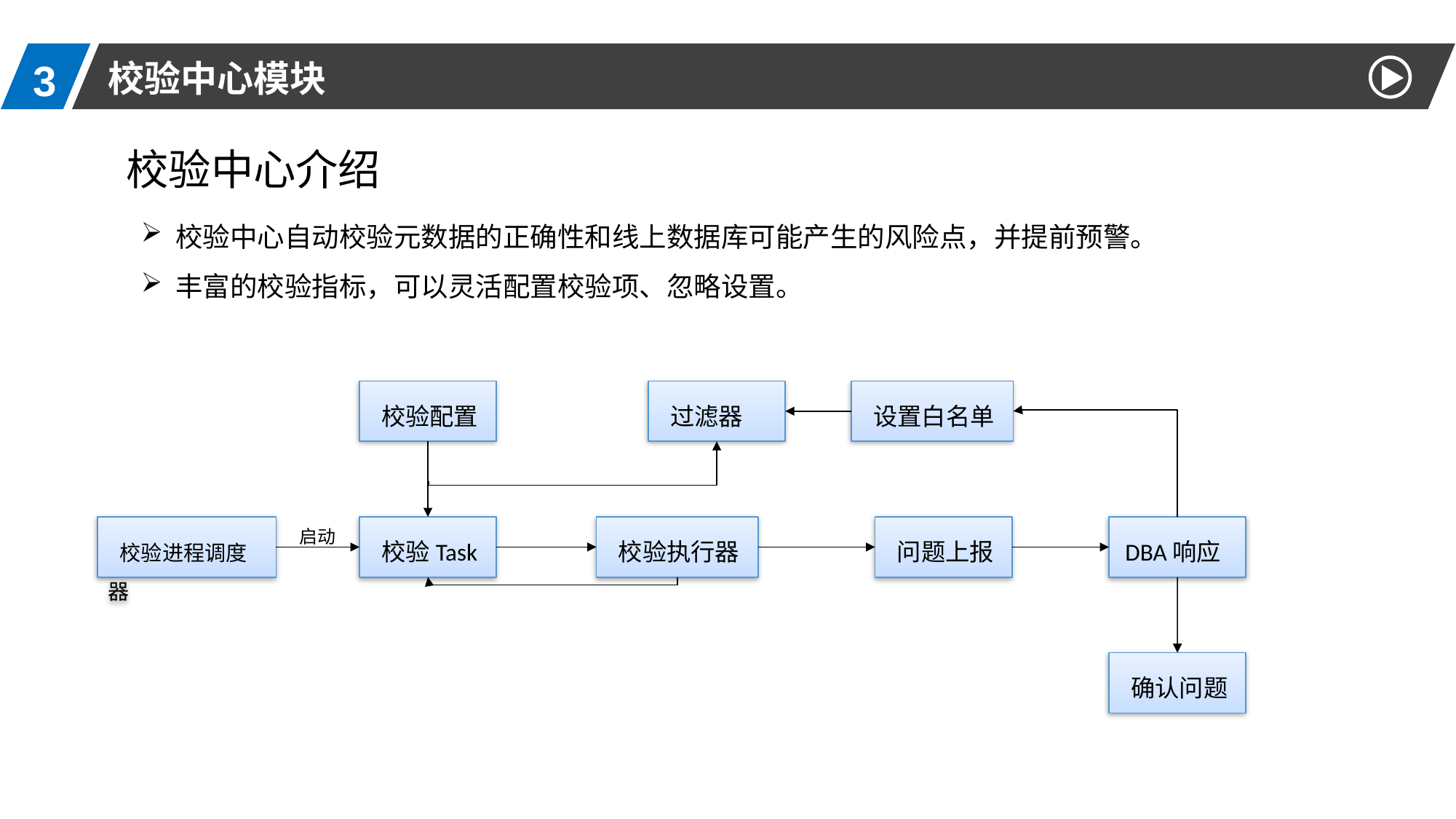

3
校验中心模块

校验中心介绍
校验中心自动校验元数据的正确性和线上数据库可能产生的风险点，并提前预警。
丰富的校验指标，可以灵活配置校验项、忽略设置。
 过滤器

 设置白名单

 校验配置

 校验进程调度器
 校验Task

 校验执行器

 问题上报

 DBA响应

启动
 确认问题